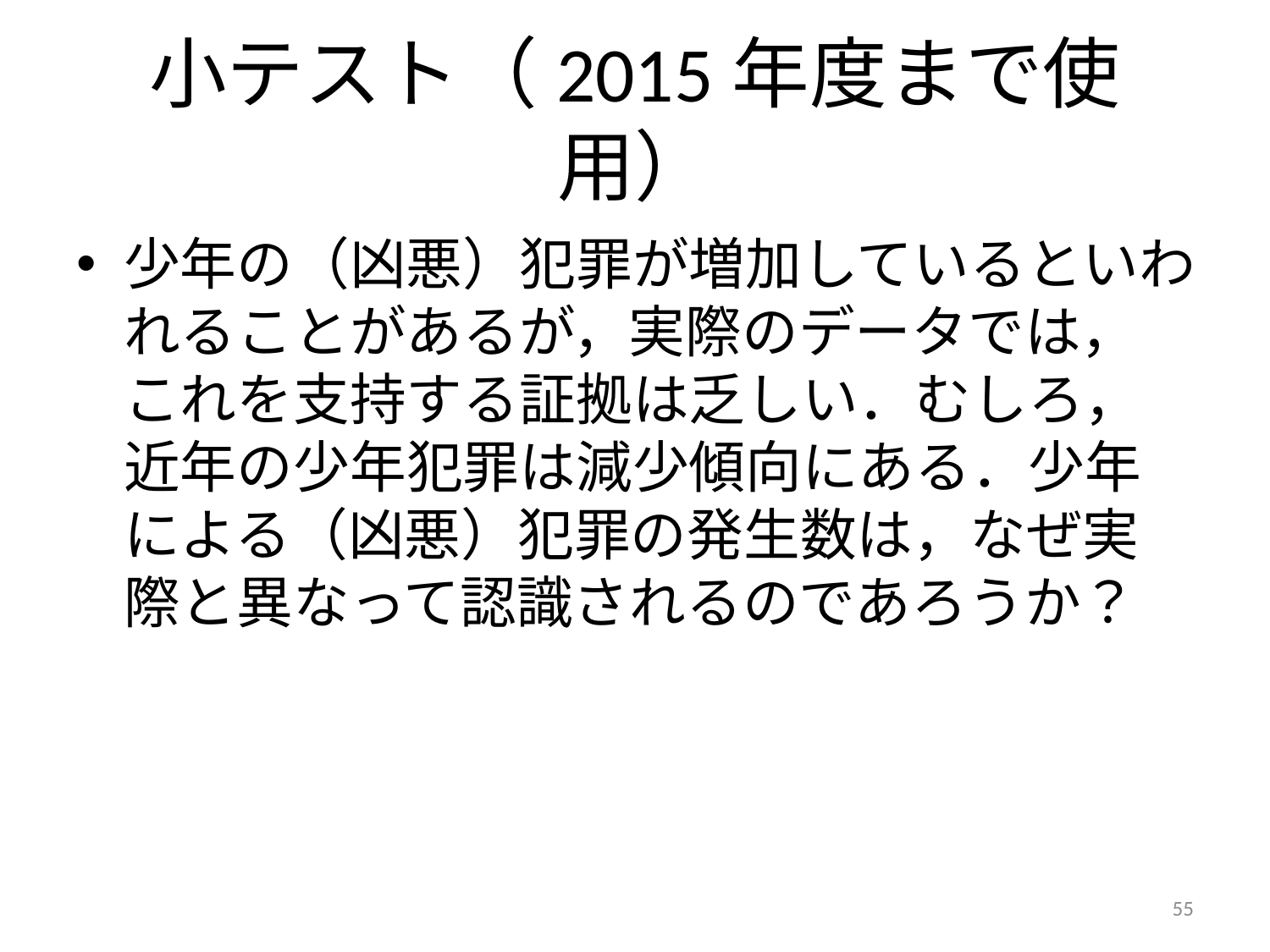

# 小テスト（2015年度まで使用）
少年の（凶悪）犯罪が増加しているといわれることがあるが，実際のデータでは，これを支持する証拠は乏しい．むしろ，近年の少年犯罪は減少傾向にある．少年による（凶悪）犯罪の発生数は，なぜ実際と異なって認識されるのであろうか？
55